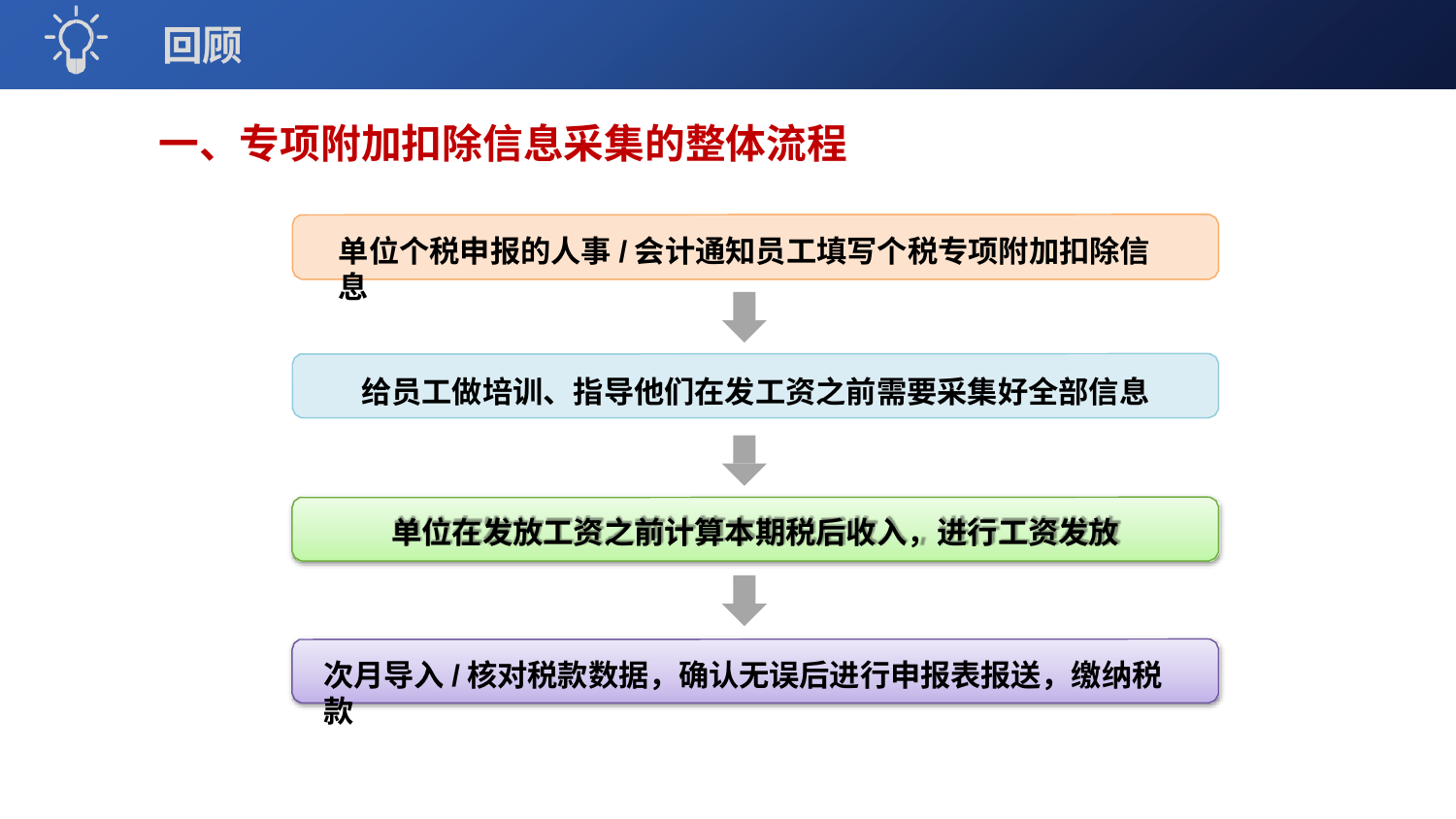

回顾
# 一、专项附加扣除信息采集的整体流程

单位个税申报的人事/会计通知员工填写个税专项附加扣除信息

给员工做培训、指导他们在发工资之前需要采集好全部信息

单位在发放工资之前计算本期税后收入，进行工资发放

次月导入/核对税款数据，确认无误后进行申报表报送，缴纳税款